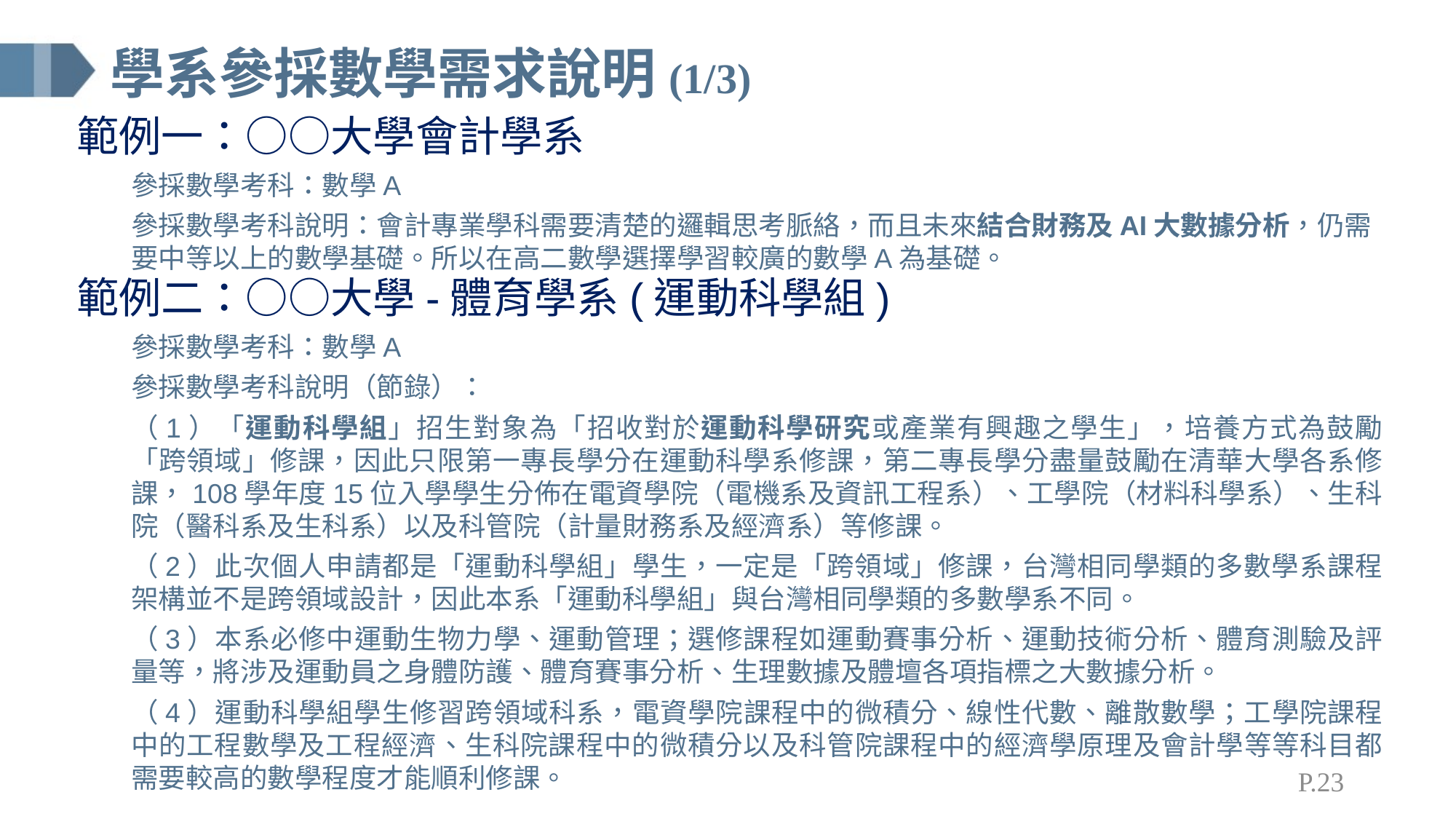

# 學系參採數學需求說明(1/3)
範例一：○○大學會計學系
參採數學考科：數學A
參採數學考科說明：會計專業學科需要清楚的邏輯思考脈絡，而且未來結合財務及AI大數據分析，仍需要中等以上的數學基礎。所以在高二數學選擇學習較廣的數學A為基礎。
範例二：○○大學-體育學系(運動科學組)
參採數學考科：數學A
參採數學考科說明（節錄）：
（1）「運動科學組」招生對象為「招收對於運動科學研究或產業有興趣之學生」，培養方式為鼓勵「跨領域」修課，因此只限第一專長學分在運動科學系修課，第二專長學分盡量鼓勵在清華大學各系修課，108學年度15位入學學生分佈在電資學院（電機系及資訊工程系）、工學院（材料科學系）、生科院（醫科系及生科系）以及科管院（計量財務系及經濟系）等修課。
（2）此次個人申請都是「運動科學組」學生，一定是「跨領域」修課，台灣相同學類的多數學系課程架構並不是跨領域設計，因此本系「運動科學組」與台灣相同學類的多數學系不同。
（3）本系必修中運動生物力學、運動管理；選修課程如運動賽事分析、運動技術分析、體育測驗及評量等，將涉及運動員之身體防護、體育賽事分析、生理數據及體壇各項指標之大數據分析。
（4）運動科學組學生修習跨領域科系，電資學院課程中的微積分、線性代數、離散數學；工學院課程中的工程數學及工程經濟、生科院課程中的微積分以及科管院課程中的經濟學原理及會計學等等科目都需要較高的數學程度才能順利修課。
P.23